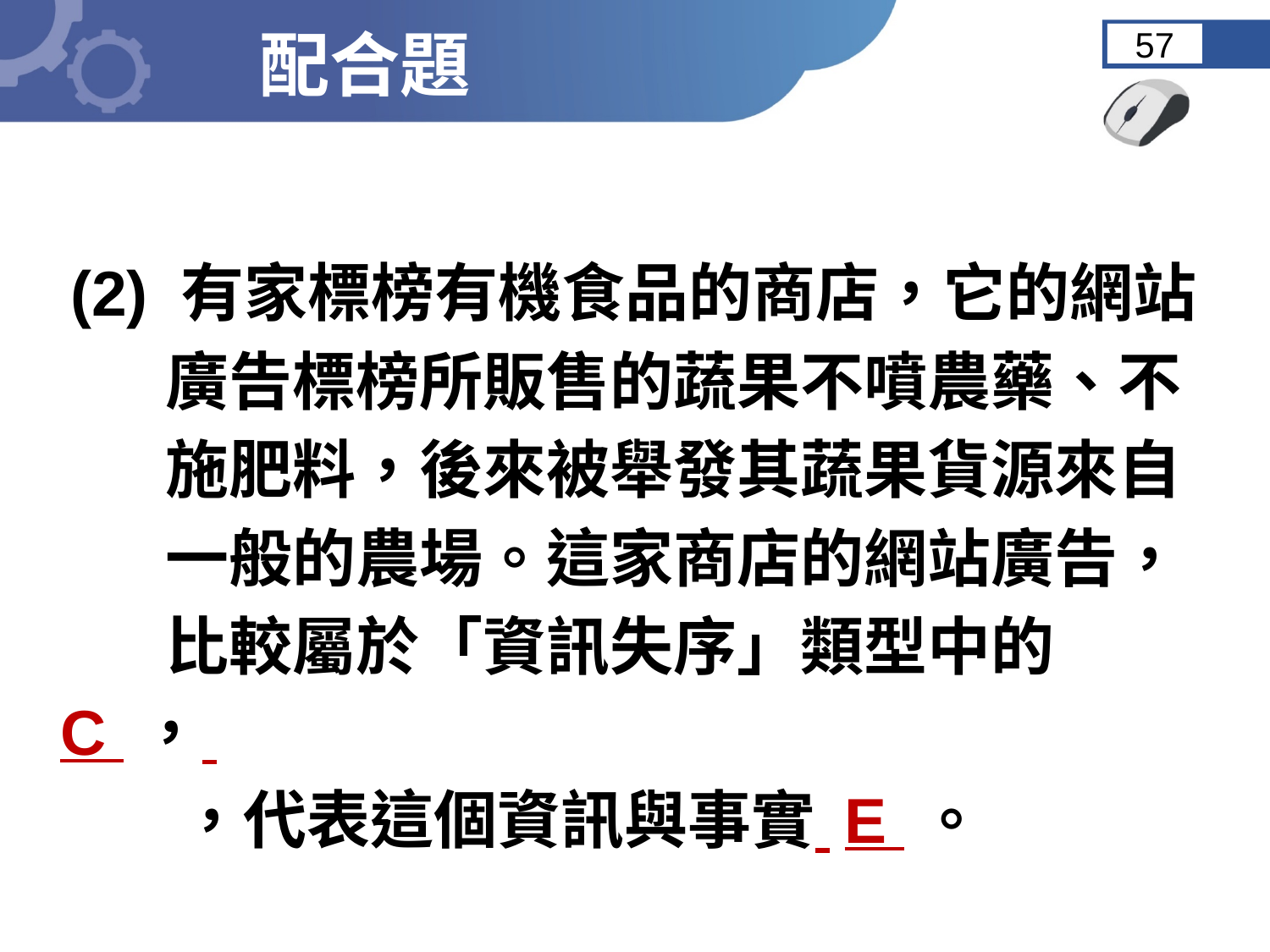

配合題

57

  (2) 有家標榜有機食品的商店，它的網站
        廣告標榜所販售的蔬果不噴農藥、不
        施肥料，後來被舉發其蔬果貨源來自
        一般的農場。這家商店的網站廣告，
        比較屬於「資訊失序」類型中的 C ，
         ，代表這個資訊與事實 E 。